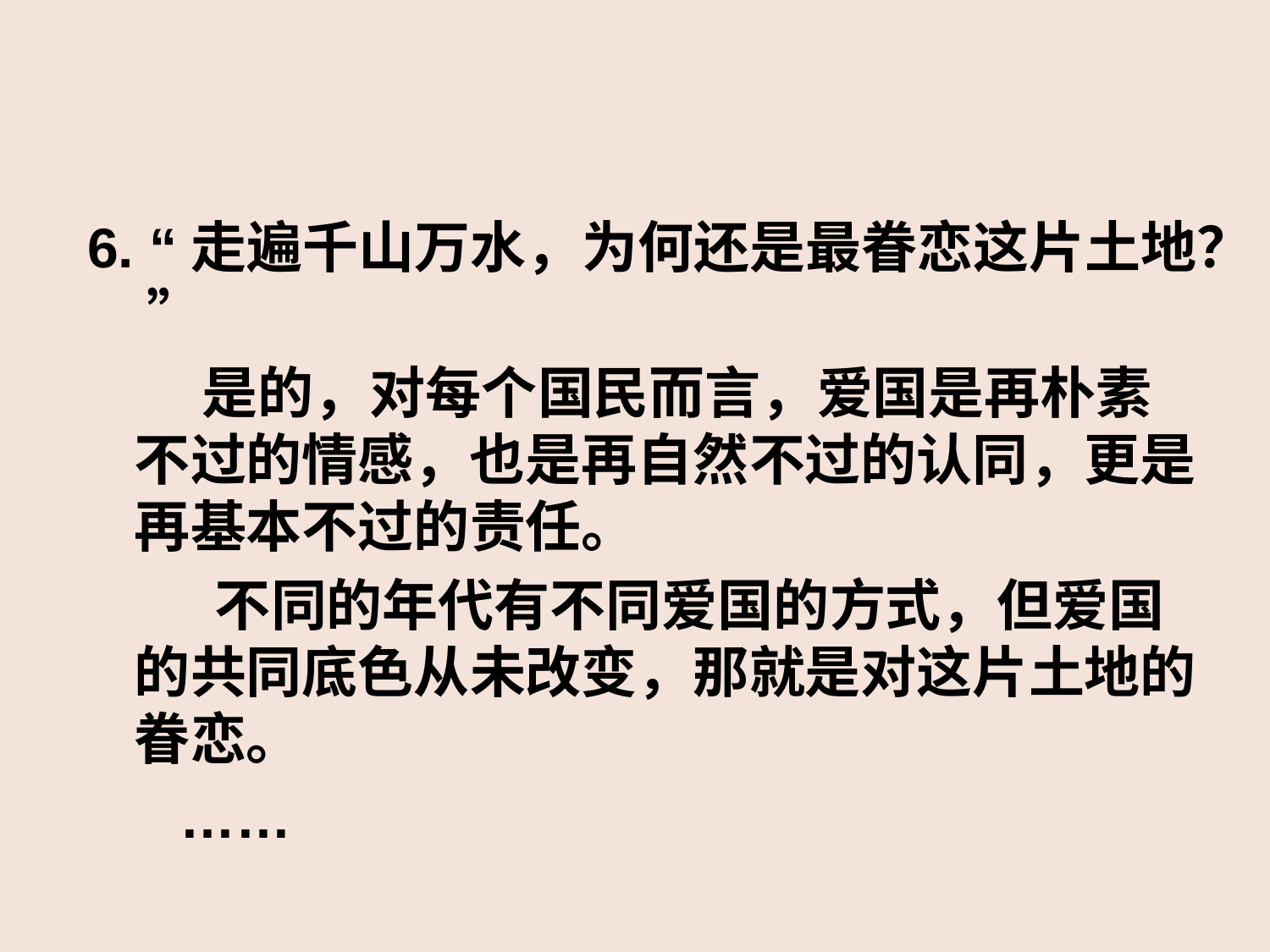

6. “走遍千山万水，为何还是最眷恋这片土地？ ”
        是的，对每个国民而言，爱国是再朴素不过的情感，也是再自然不过的认同，更是再基本不过的责任。
         不同的年代有不同爱国的方式，但爱国的共同底色从未改变，那就是对这片土地的眷恋。
      ……